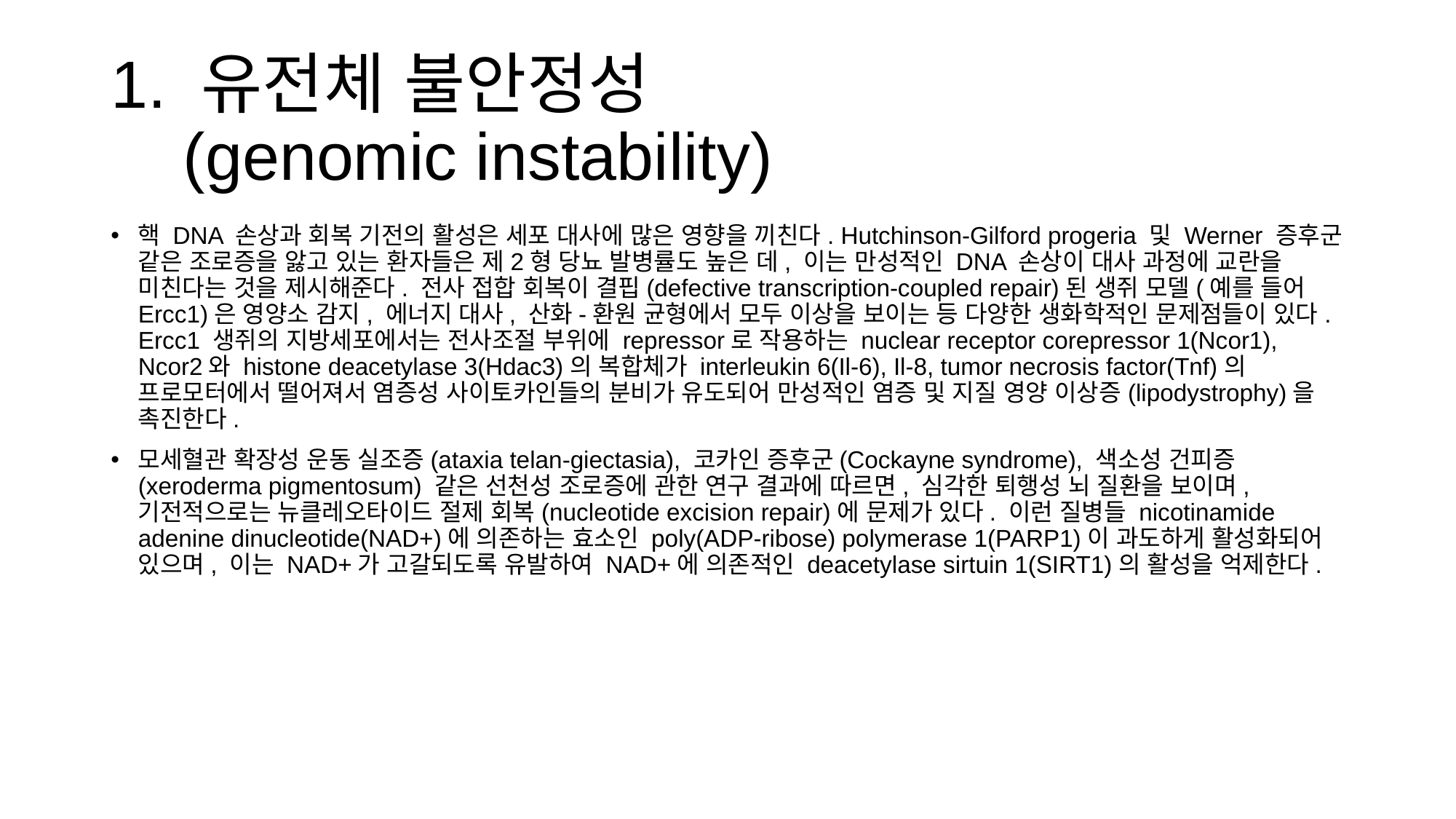

# 1. 유전체 불안정성 (genomic instability)
핵 DNA 손상과 회복 기전의 활성은 세포 대사에 많은 영향을 끼친다. Hutchinson-Gilford progeria 및 Werner 증후군 같은 조로증을 앓고 있는 환자들은 제2형 당뇨 발병률도 높은 데, 이는 만성적인 DNA 손상이 대사 과정에 교란을 미친다는 것을 제시해준다. 전사 접합 회복이 결핍(defective transcription-coupled repair)된 생쥐 모델(예를 들어 Ercc1)은 영양소 감지, 에너지 대사, 산화-환원 균형에서 모두 이상을 보이는 등 다양한 생화학적인 문제점들이 있다. Ercc1 생쥐의 지방세포에서는 전사조절 부위에 repressor로 작용하는 nuclear receptor corepressor 1(Ncor1), Ncor2와 histone deacetylase 3(Hdac3)의 복합체가 interleukin 6(Il-6), Il-8, tumor necrosis factor(Tnf)의 프로모터에서 떨어져서 염증성 사이토카인들의 분비가 유도되어 만성적인 염증 및 지질 영양 이상증(lipodystrophy)을 촉진한다.
모세혈관 확장성 운동 실조증(ataxia telan-giectasia), 코카인 증후군(Cockayne syndrome), 색소성 건피증(xeroderma pigmentosum) 같은 선천성 조로증에 관한 연구 결과에 따르면, 심각한 퇴행성 뇌 질환을 보이며, 기전적으로는 뉴클레오타이드 절제 회복(nucleotide excision repair)에 문제가 있다. 이런 질병들 nicotinamide adenine dinucleotide(NAD+)에 의존하는 효소인 poly(ADP-ribose) polymerase 1(PARP1)이 과도하게 활성화되어 있으며, 이는 NAD+가 고갈되도록 유발하여 NAD+에 의존적인 deacetylase sirtuin 1(SIRT1)의 활성을 억제한다.